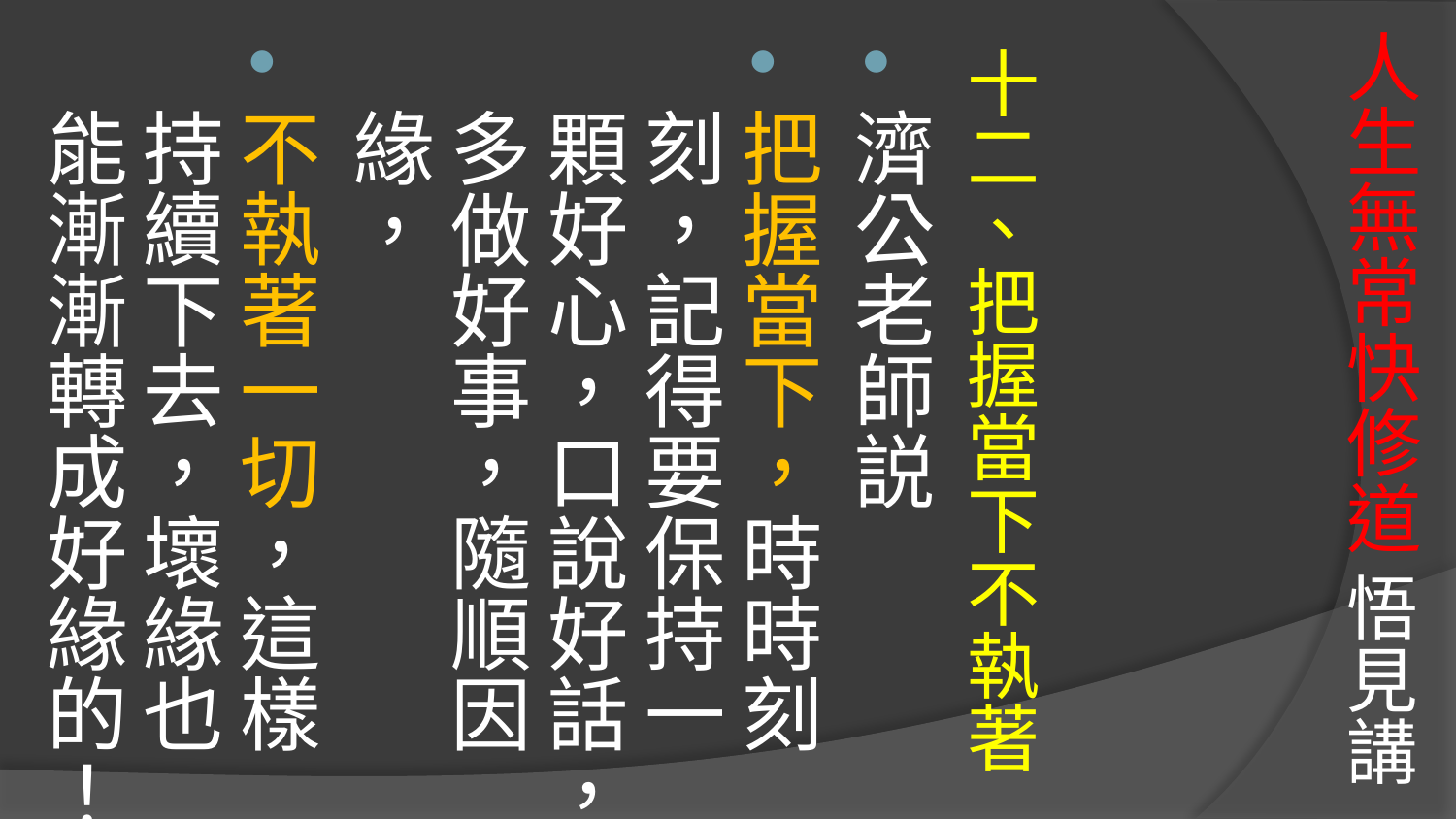

# 人生無常快修道 悟見講
十二、把握當下不執著
濟公老師説
把握當下，時時刻刻，記得要保持一顆好心，口說好話，多做好事，隨順因緣，
不執著一切，這樣持續下去，壞緣也能漸漸轉成好緣的！